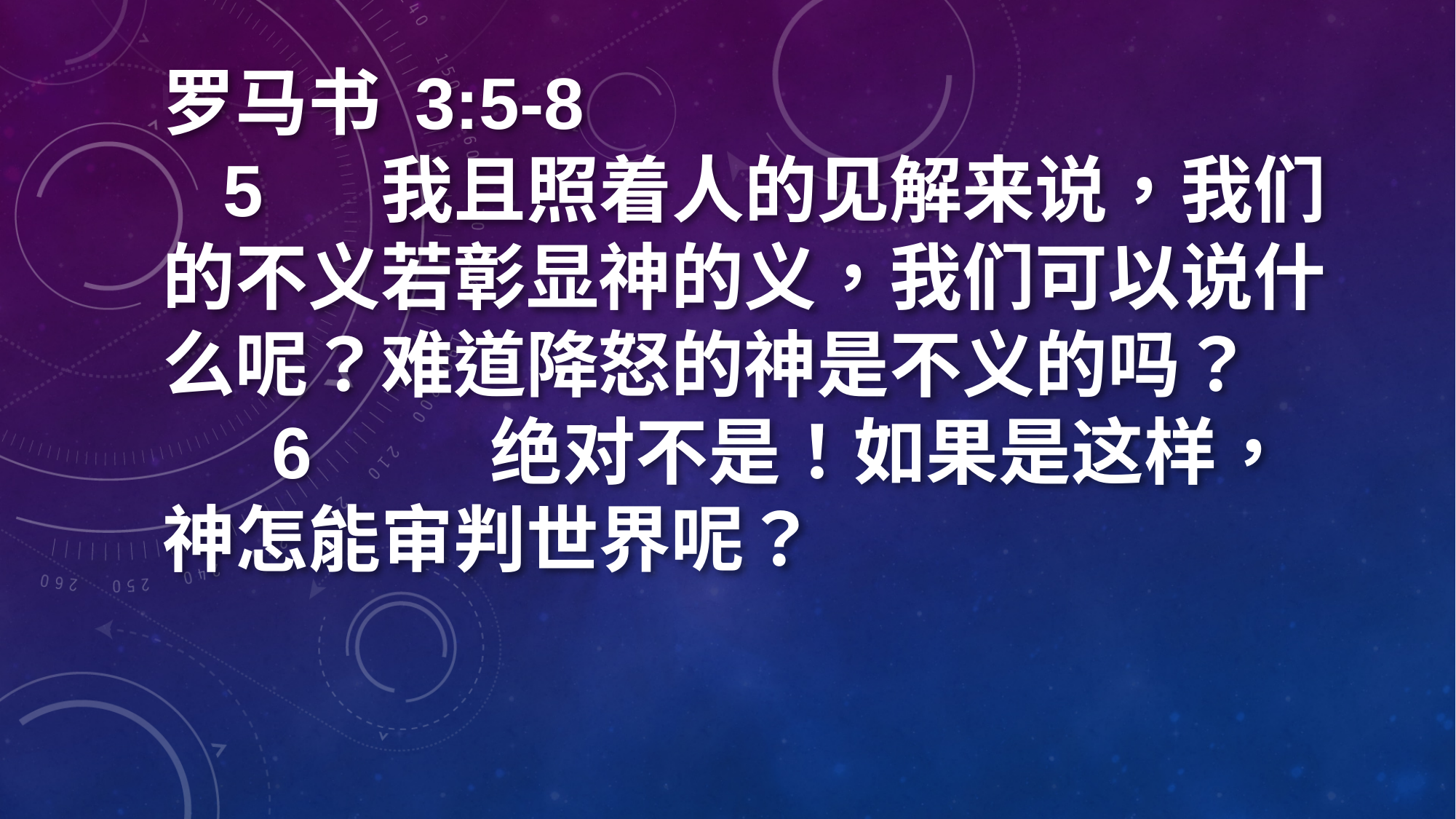

罗马书 3:5-8
   5	 	我且照着人的见解来说，我们的不义若彰显神的义，我们可以说什么呢？难道降怒的神是不义的吗？
 	6	 	绝对不是！如果是这样， 神怎能审判世界呢？